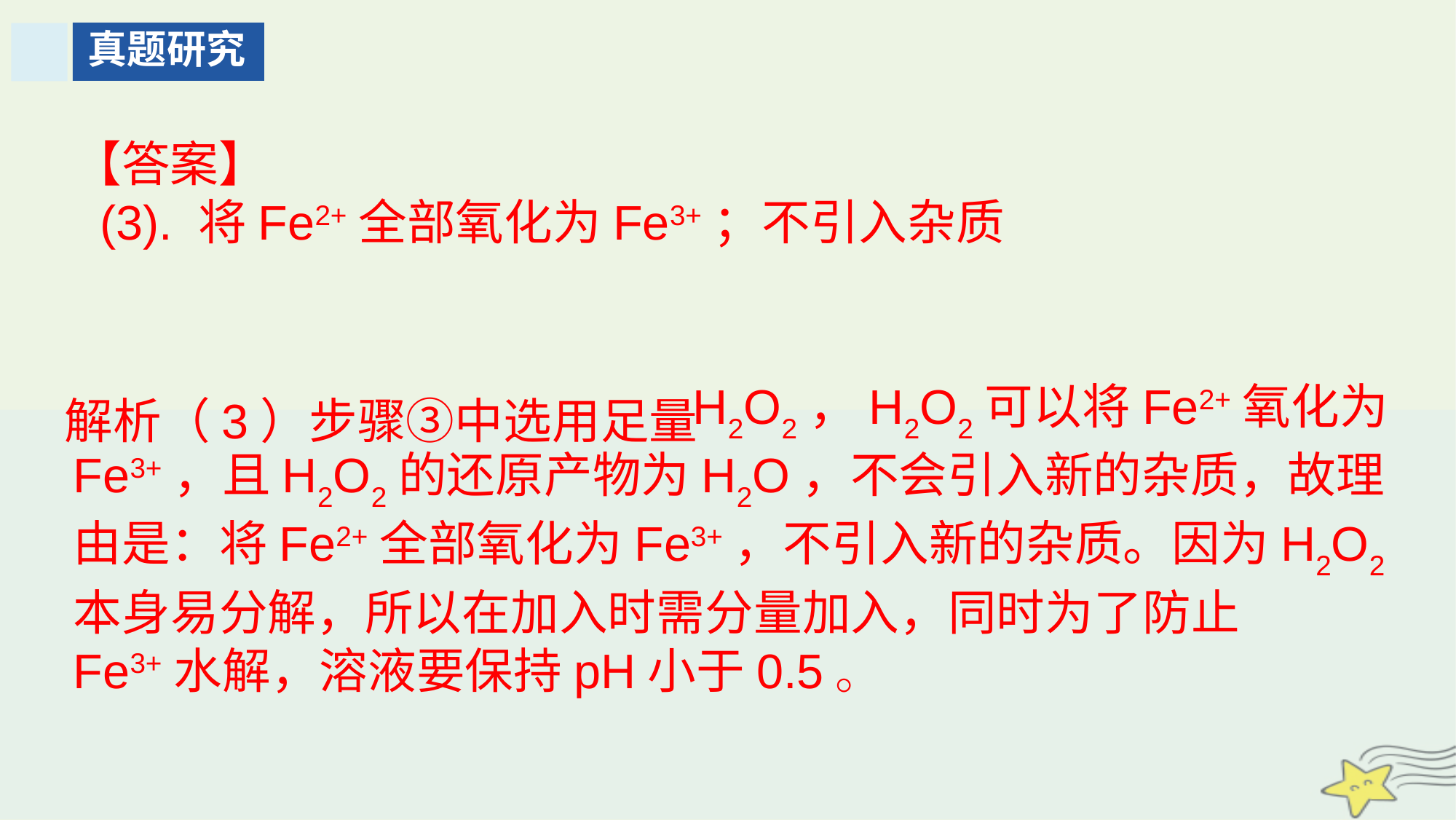

真题研究

【答案】
  (3). 将Fe2+全部氧化为Fe3+；不引入杂质
解析（3）步骤③中选用足量
                                              H2O2，H2O2可以将Fe2+氧化为Fe3+，且H2O2的还原产物为H2O，不会引入新的杂质，故理由是：将Fe2+全部氧化为Fe3+，不引入新的杂质。因为H2O2本身易分解，所以在加入时需分量加入，同时为了防止Fe3+水解，溶液要保持pH小于0.5。